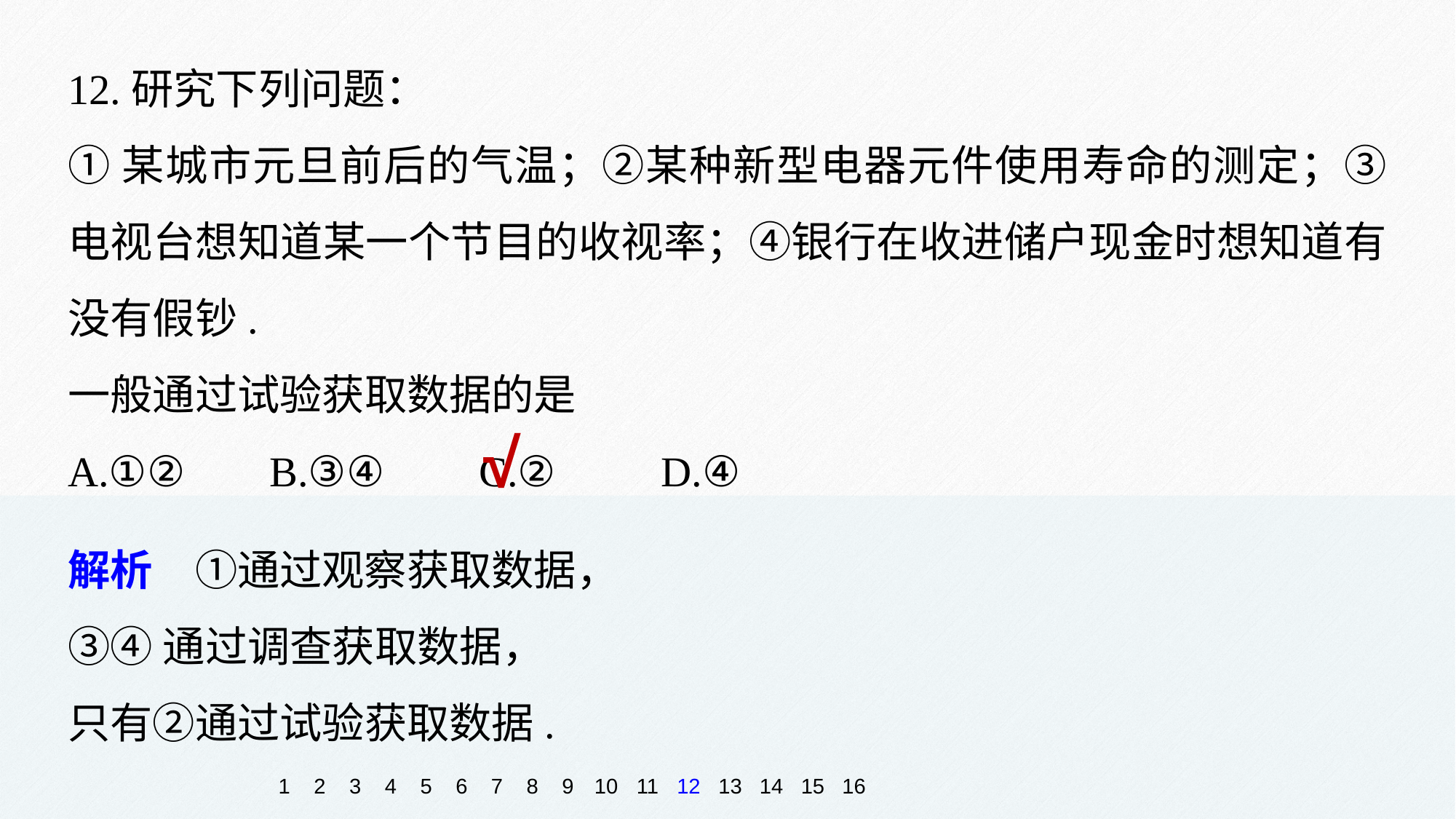

12.研究下列问题：
①某城市元旦前后的气温；②某种新型电器元件使用寿命的测定；③电视台想知道某一个节目的收视率；④银行在收进储户现金时想知道有没有假钞.
一般通过试验获取数据的是
A.①②        B.③④         C.②          D.④
√
解析　①通过观察获取数据，
③④通过调查获取数据，
只有②通过试验获取数据.
1
2
3
4
5
6
7
8
9
10
11
12
13
14
15
16